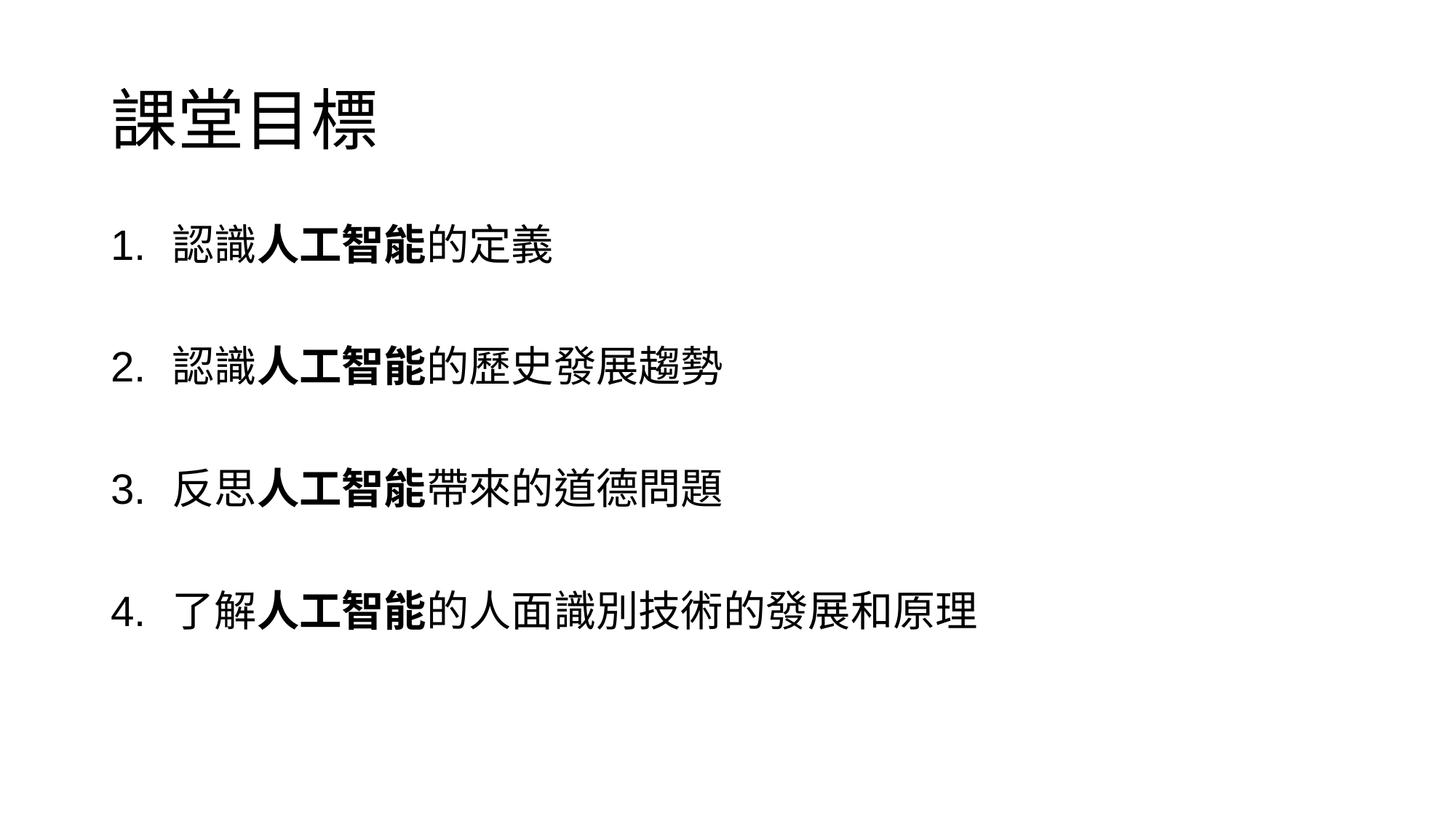

# 課堂目標
認識人工智能的定義

認識人工智能的歷史發展趨勢

反思人工智能帶來的道德問題

了解人工智能的人面識別技術的發展和原理